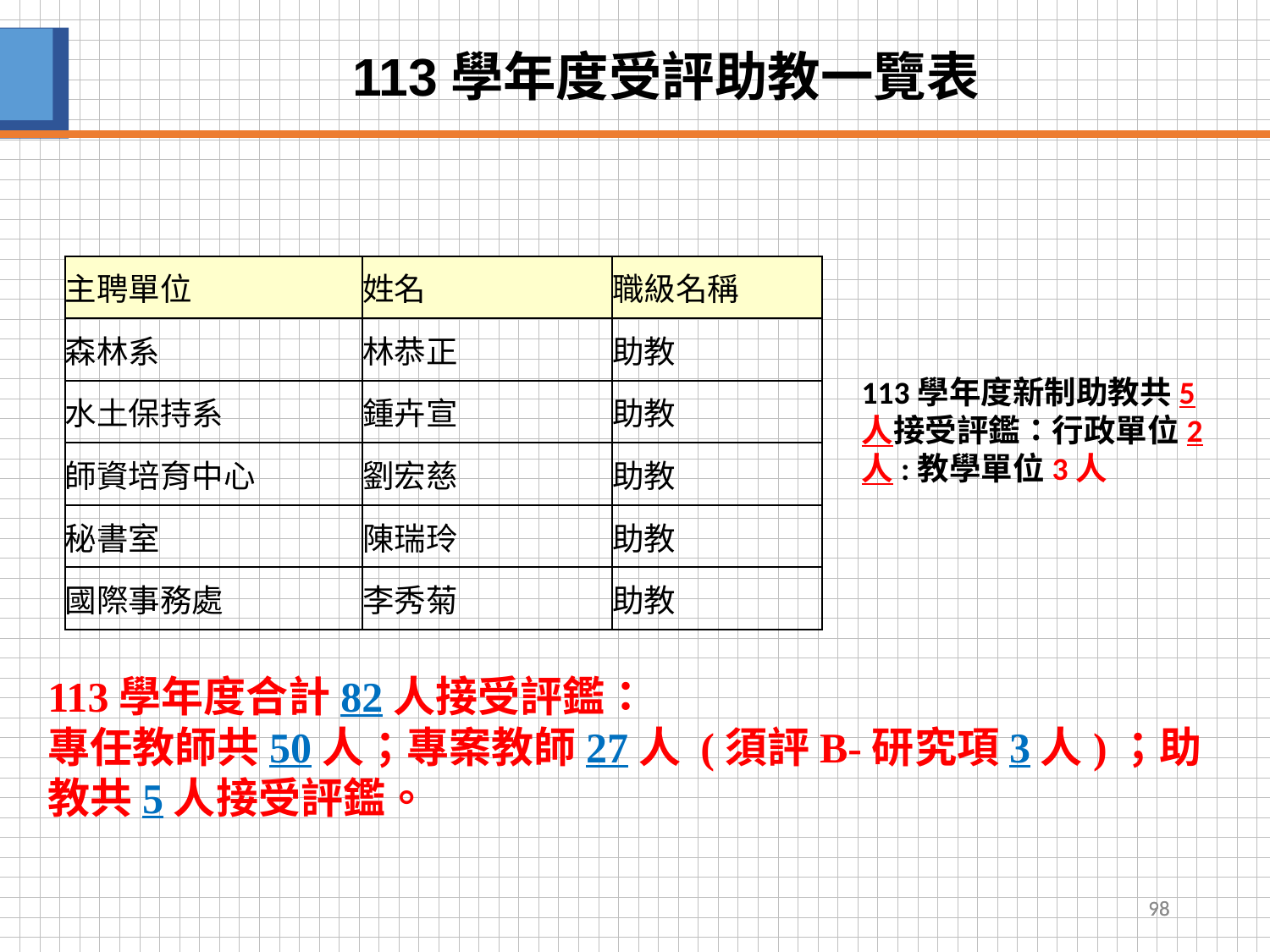

# 113學年度受評助教一覽表
| 主聘單位 | 姓名 | 職級名稱 |
| --- | --- | --- |
| 森林系 | 林恭正 | 助教 |
| 水土保持系 | 鍾卉宣 | 助教 |
| 師資培育中心 | 劉宏慈 | 助教 |
| 秘書室 | 陳瑞玲 | 助教 |
| 國際事務處 | 李秀菊 | 助教 |
113學年度新制助教共5人接受評鑑：行政單位2人:教學單位3人
113學年度合計82人接受評鑑：
專任教師共50人；專案教師27人 (須評B-研究項3人)；助教共5人接受評鑑。
98